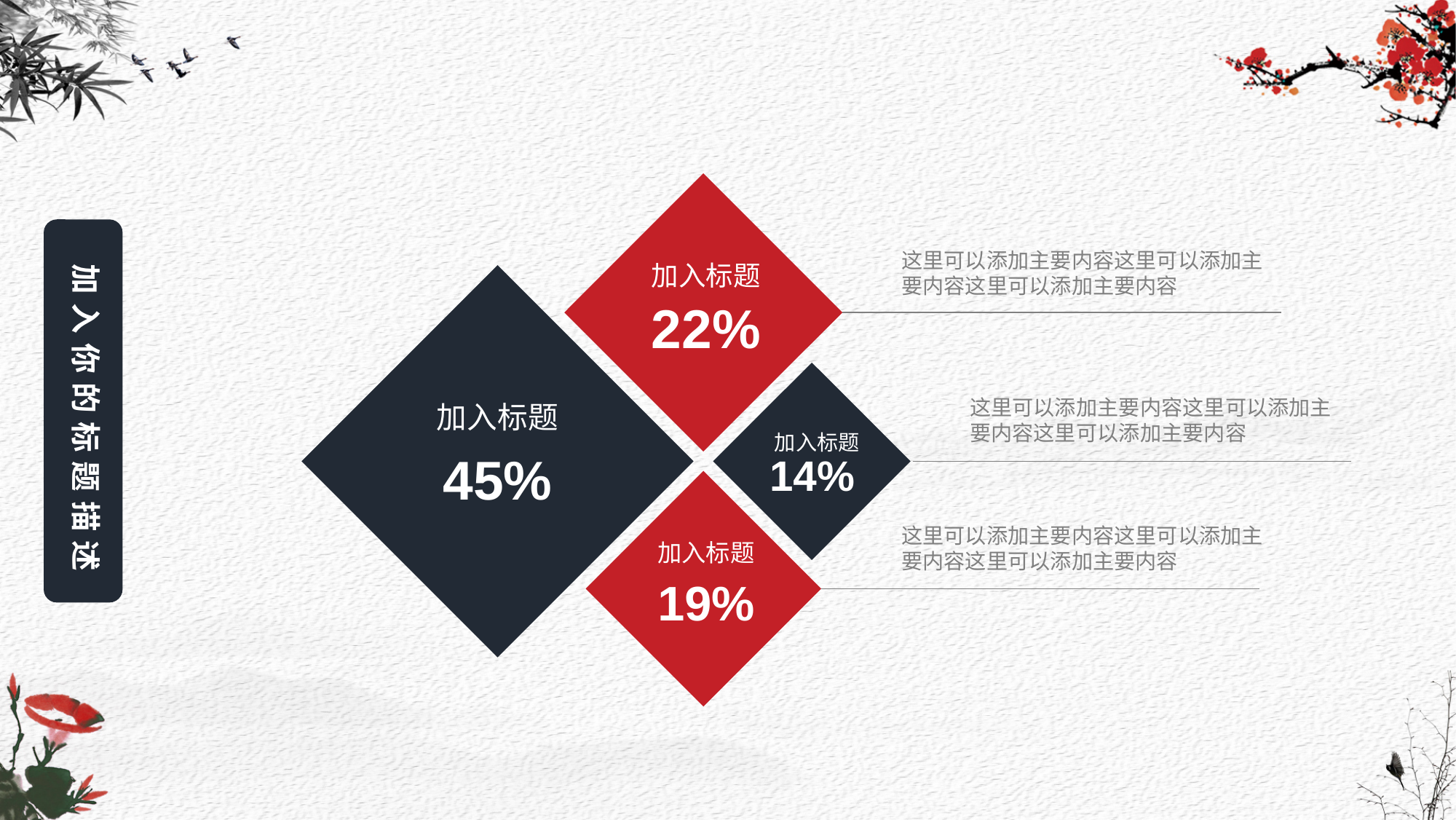

加入你的标题描述
这里可以添加主要内容这里可以添加主要内容这里可以添加主要内容
加入标题

22%

这里可以添加主要内容这里可以添加主要内容这里可以添加主要内容
加入标题
加入标题
45%
14%

这里可以添加主要内容这里可以添加主要内容这里可以添加主要内容
加入标题
19%